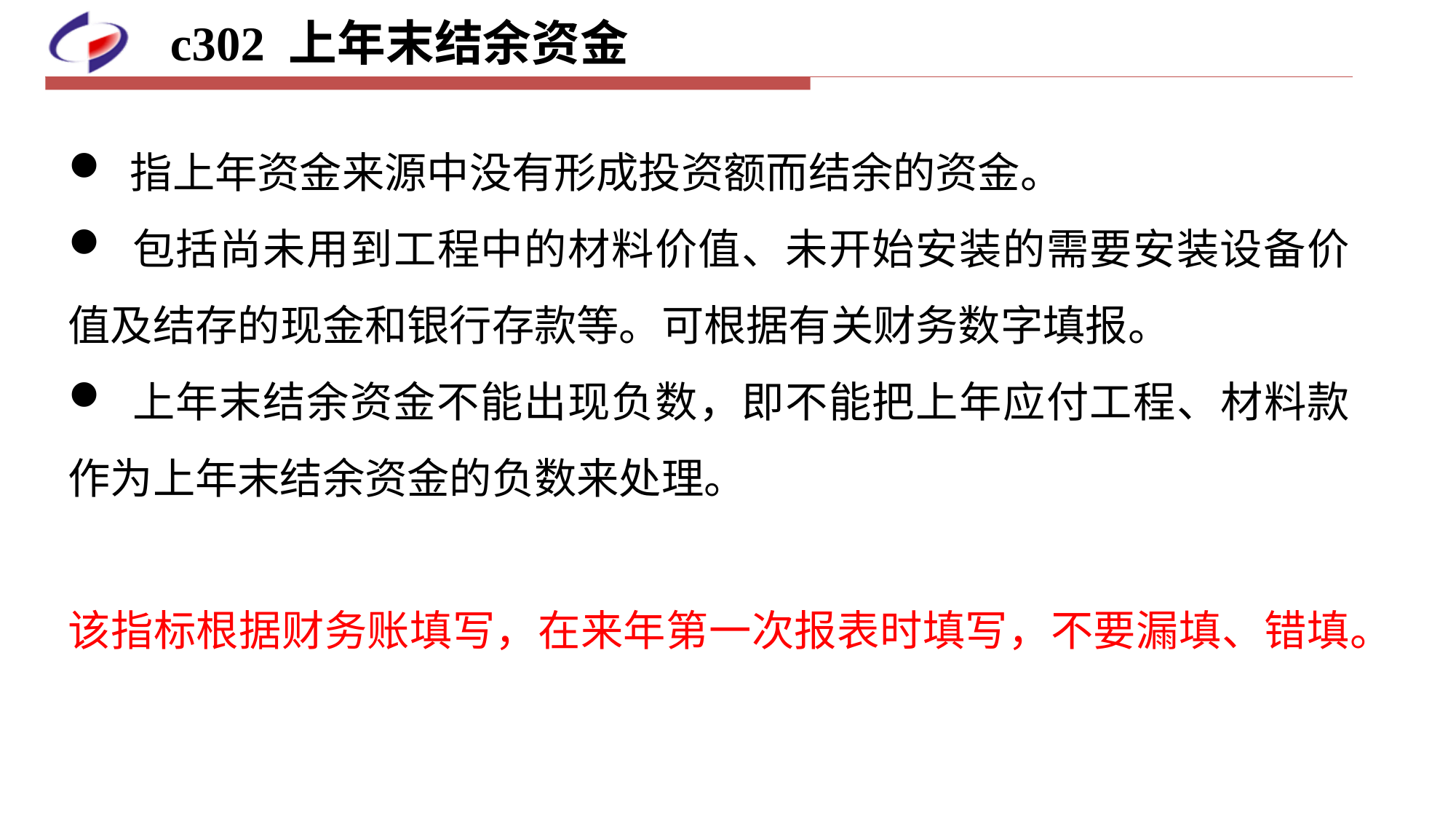

# c302 上年末结余资金
 指上年资金来源中没有形成投资额而结余的资金。
 包括尚未用到工程中的材料价值、未开始安装的需要安装设备价值及结存的现金和银行存款等。可根据有关财务数字填报。
 上年末结余资金不能出现负数，即不能把上年应付工程、材料款作为上年末结余资金的负数来处理。

该指标根据财务账填写，在来年第一次报表时填写，不要漏填、错填。